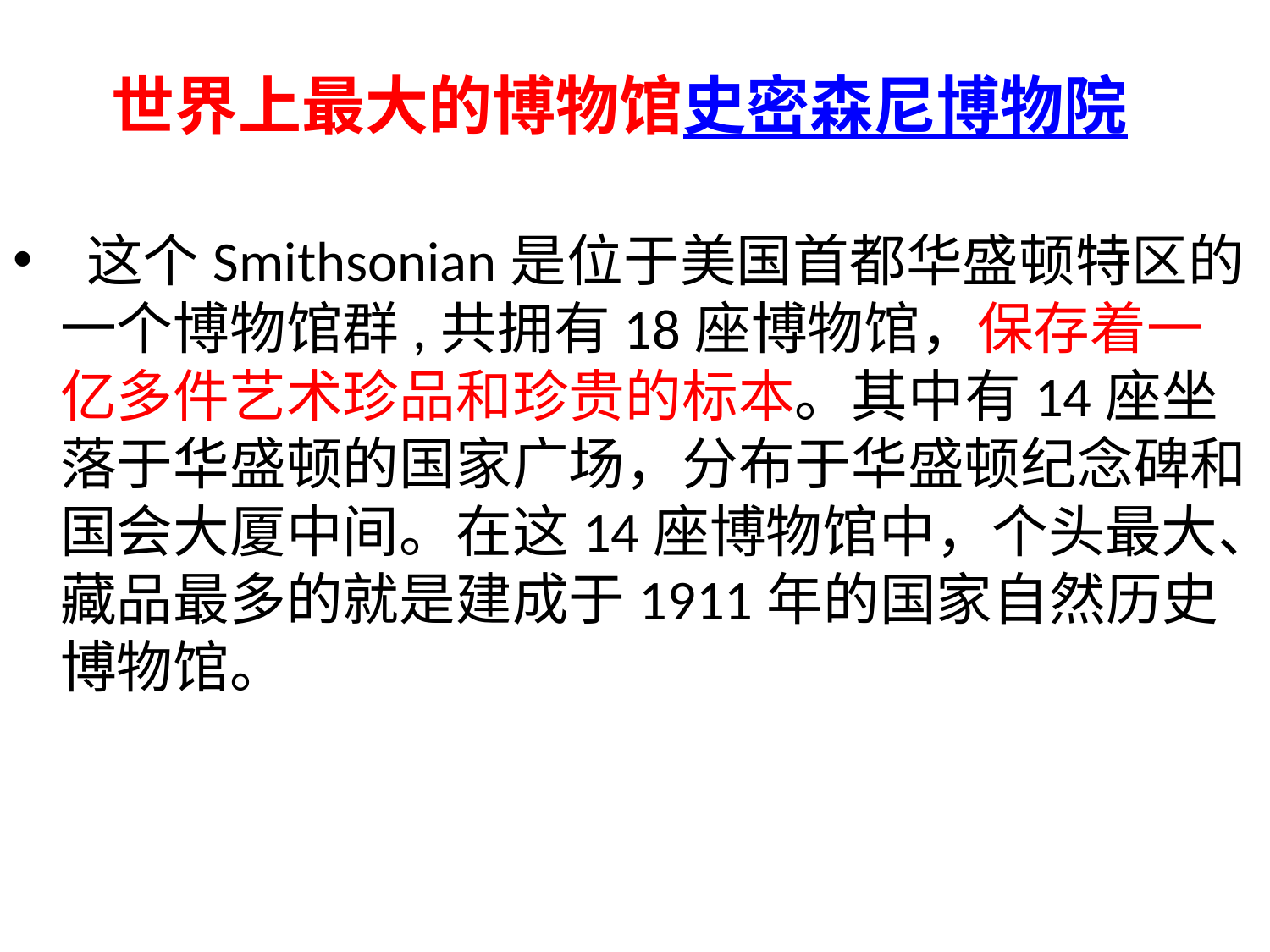

世界上最大的博物馆史密森尼博物院
 这个Smithsonian是位于美国首都华盛顿特区的一个博物馆群,共拥有18座博物馆，保存着一亿多件艺术珍品和珍贵的标本。其中有14座坐落于华盛顿的国家广场，分布于华盛顿纪念碑和国会大厦中间。在这14座博物馆中，个头最大、藏品最多的就是建成于1911年的国家自然历史博物馆。